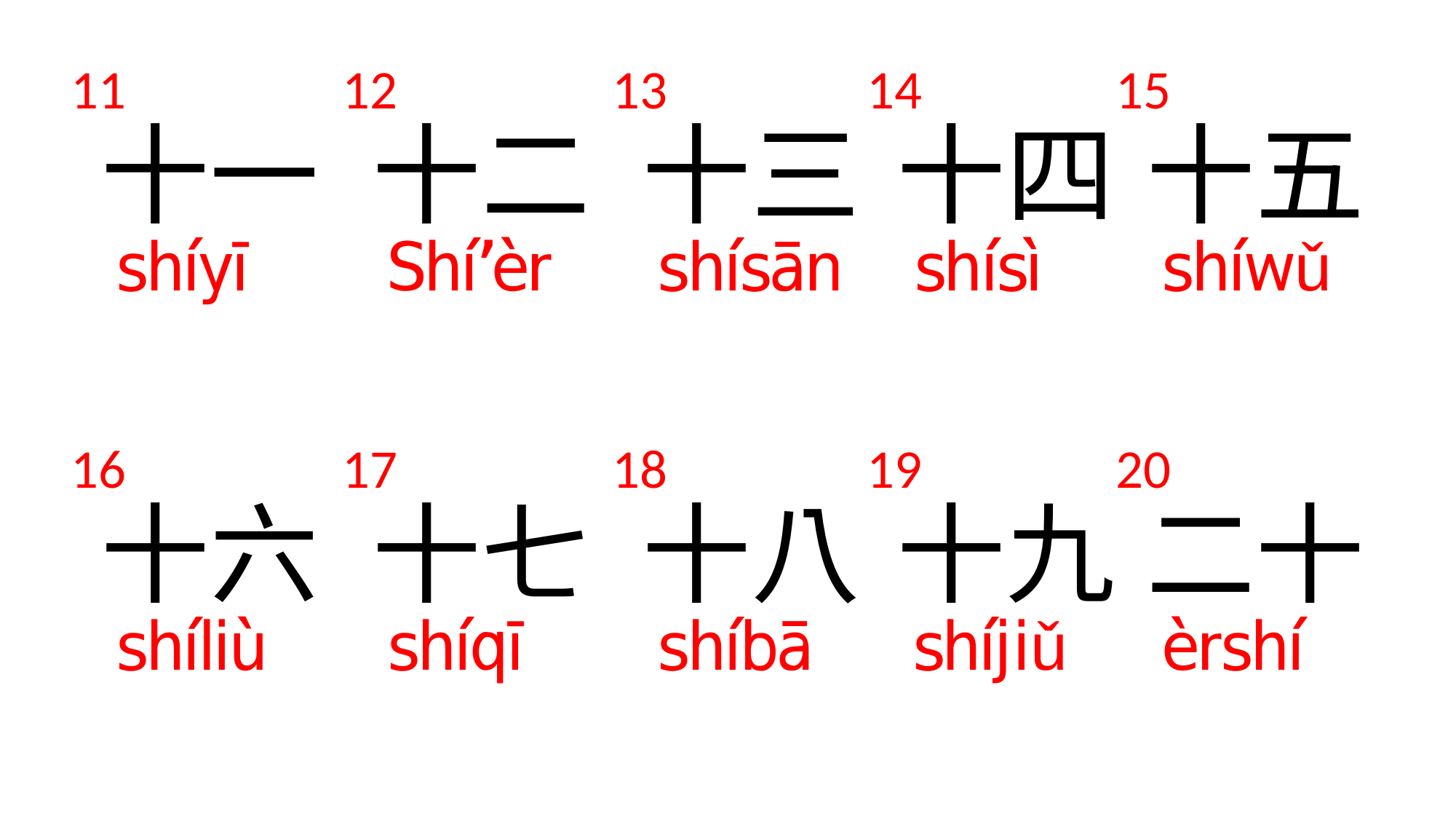

11
12
13
14
15
十一
十二
十三
十四
十五
shíyī
Shí’èr
shísān
shísì
shíwǔ
16
17
18
19
20
十六
十七
十八
十九
二十
shíliù
shíqī
shíbā
shíjiǔ
èrshí